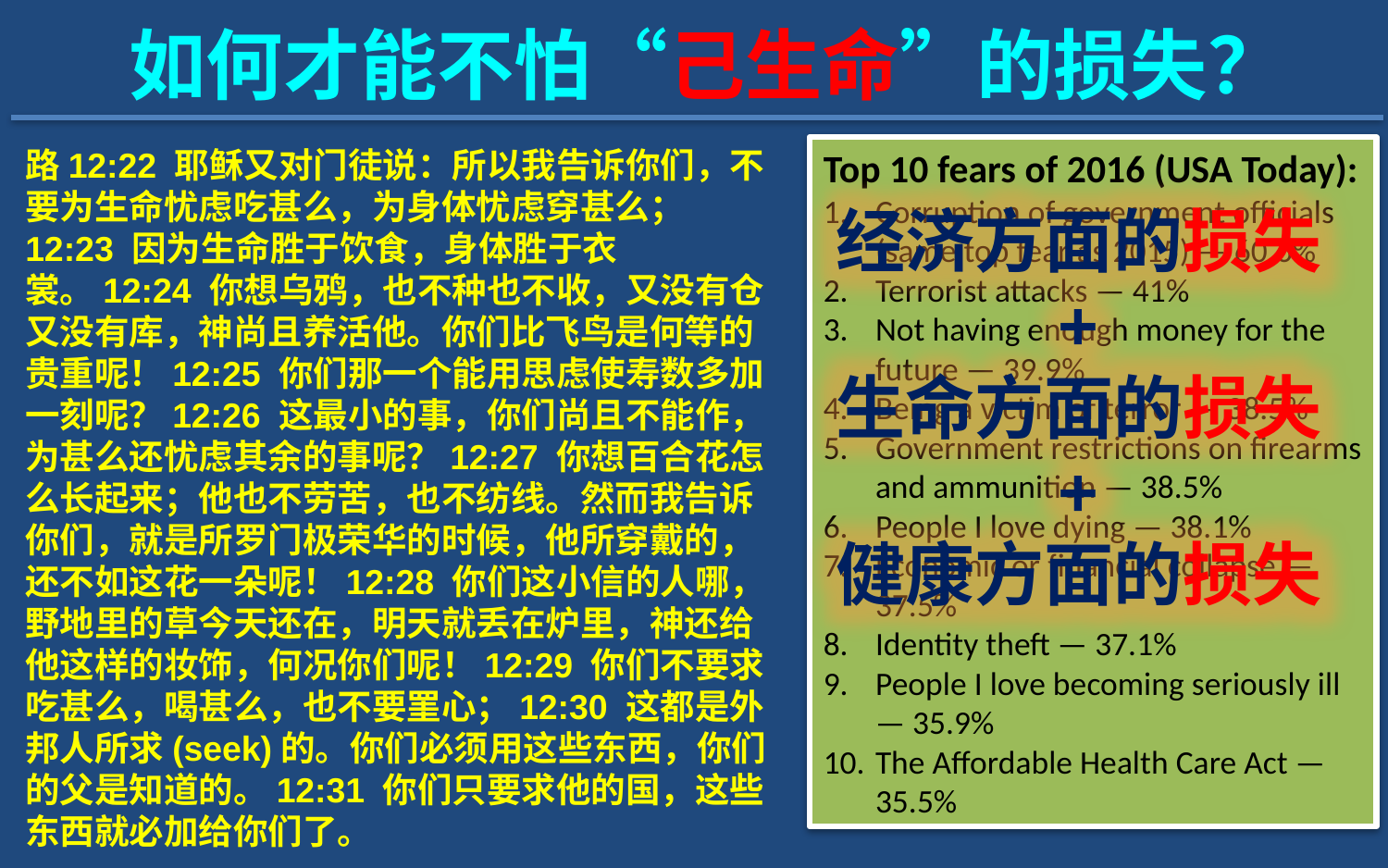

如何才能不怕“己生命”的损失？
路12:22 耶稣又对门徒说：所以我告诉你们，不要为生命忧虑吃甚么，为身体忧虑穿甚么；12:23 因为生命胜于饮食，身体胜于衣裳。12:24 你想乌鸦，也不种也不收，又没有仓又没有库，神尚且养活他。你们比飞鸟是何等的贵重呢！12:25 你们那一个能用思虑使寿数多加一刻呢？12:26 这最小的事，你们尚且不能作，为甚么还忧虑其余的事呢？12:27 你想百合花怎么长起来；他也不劳苦，也不纺线。然而我告诉你们，就是所罗门极荣华的时候，他所穿戴的，还不如这花一朵呢！12:28 你们这小信的人哪，野地里的草今天还在，明天就丢在炉里，神还给他这样的妆饰，何况你们呢！12:29 你们不要求吃甚么，喝甚么，也不要罣心；12:30 这都是外邦人所求(seek)的。你们必须用这些东西，你们的父是知道的。12:31 你们只要求他的国，这些东西就必加给你们了。
Top 10 fears of 2016 (USA Today):
Corruption of government officials (same top fear as 2015) — 60.6%
Terrorist attacks — 41%
Not having enough money for the future — 39.9%
Being a victim of terror — 38.5%
Government restrictions on firearms and ammunition — 38.5%
People I love dying — 38.1%
Economic or financial collapse — 37.5%
Identity theft — 37.1%
People I love becoming seriously ill — 35.9%
The Affordable Health Care Act — 35.5%
经济方面的损失
+
生命方面的损失
+
健康方面的损失